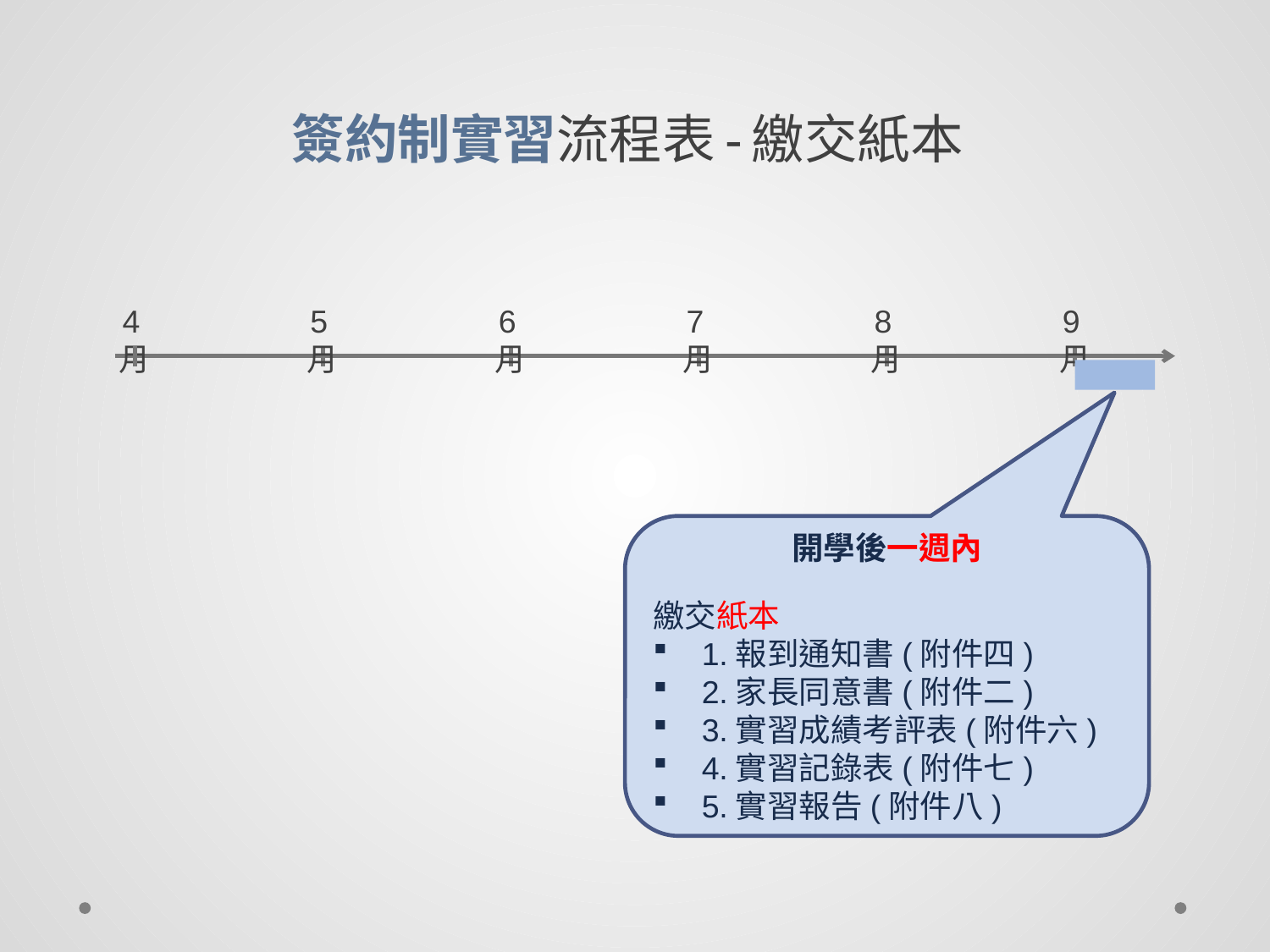

# 簽約制實習流程表-繳交紙本
4月
5月
6月
7月
8月
9月

開學後一週內

繳交紙本
 1.報到通知書(附件四)
 2.家長同意書(附件二)
 3.實習成績考評表(附件六)
 4.實習記錄表(附件七)
 5.實習報告(附件八)